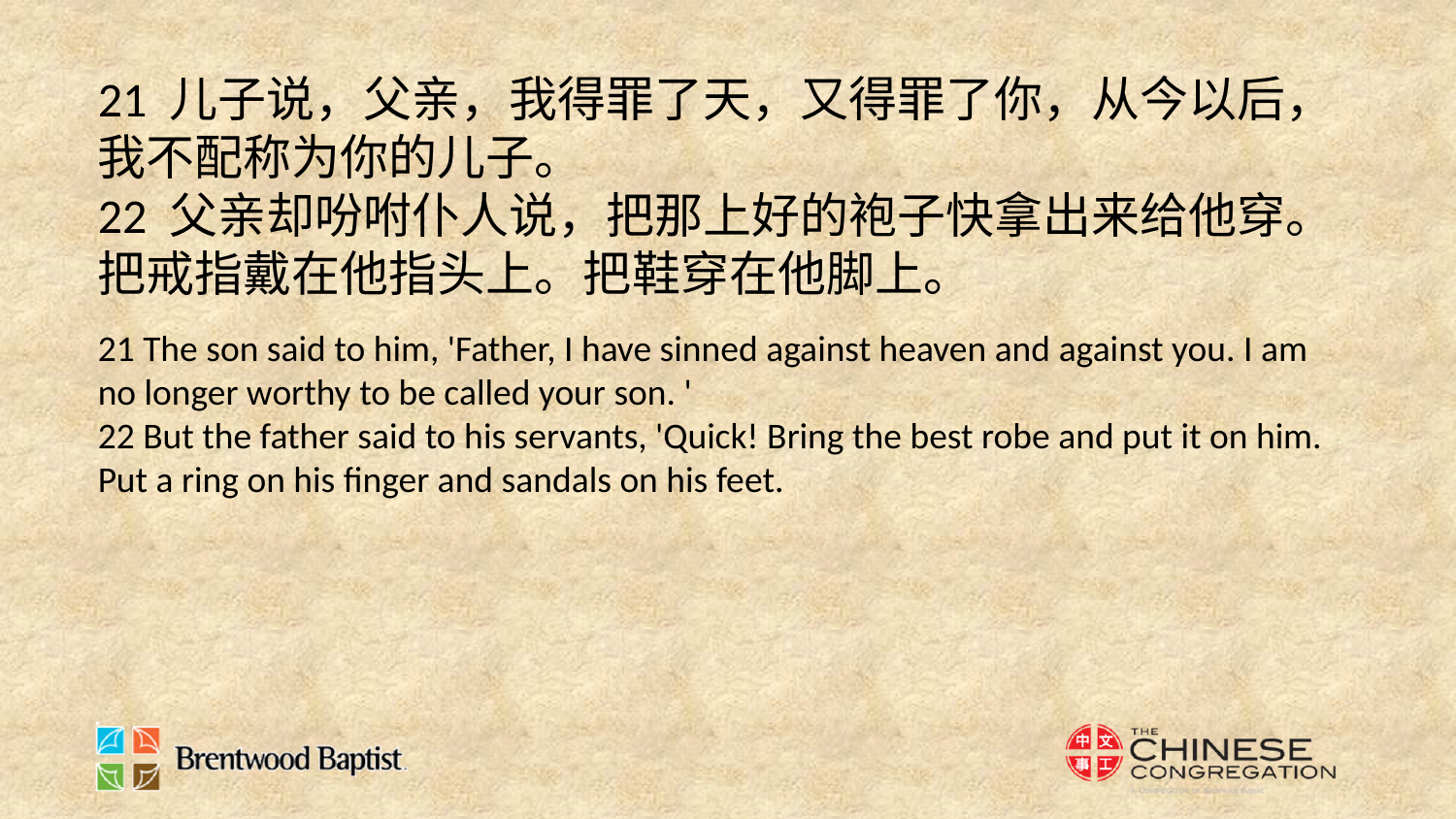

21 儿子说，父亲，我得罪了天，又得罪了你，从今以后，我不配称为你的儿子。
22 父亲却吩咐仆人说，把那上好的袍子快拿出来给他穿。把戒指戴在他指头上。把鞋穿在他脚上。

21 The son said to him, 'Father, I have sinned against heaven and against you. I am no longer worthy to be called your son. '
22 But the father said to his servants, 'Quick! Bring the best robe and put it on him. Put a ring on his finger and sandals on his feet.